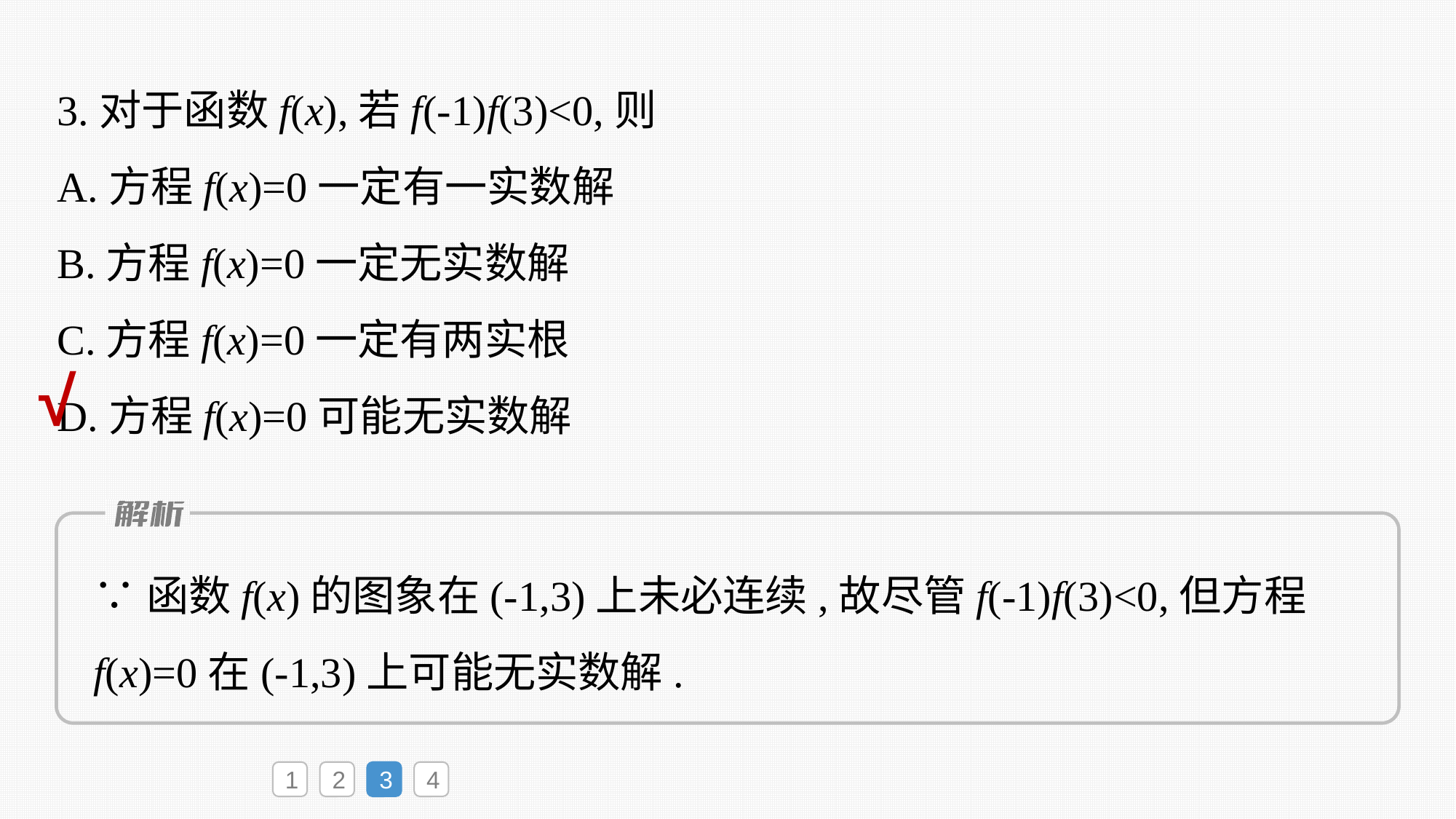

3.对于函数f(x),若f(-1)f(3)<0,则
A.方程f(x)=0一定有一实数解
B.方程f(x)=0一定无实数解
C.方程f(x)=0一定有两实根
D.方程f(x)=0可能无实数解
√

∵函数f(x)的图象在(-1,3)上未必连续,故尽管f(-1)f(3)<0,但方程f(x)=0在(-1,3)上可能无实数解.
1
2
3
4